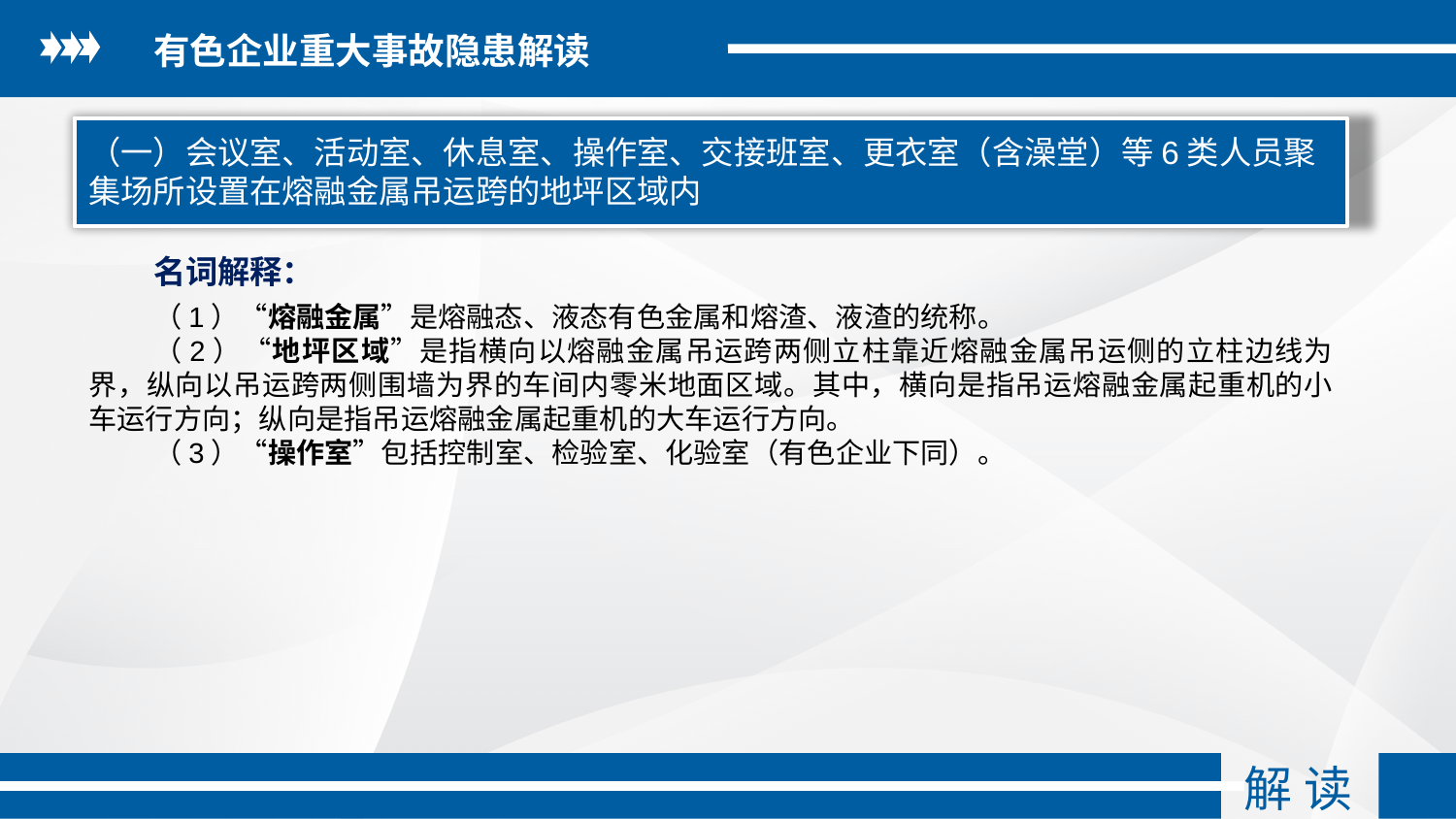

有色企业重大事故隐患解读
（一）会议室、活动室、休息室、操作室、交接班室、更衣室（含澡堂）等6类人员聚集场所设置在熔融金属吊运跨的地坪区域内
名词解释：
（1）“熔融金属”是熔融态、液态有色金属和熔渣、液渣的统称。
（2）“地坪区域”是指横向以熔融金属吊运跨两侧立柱靠近熔融金属吊运侧的立柱边线为界，纵向以吊运跨两侧围墙为界的车间内零米地面区域。其中，横向是指吊运熔融金属起重机的小车运行方向；纵向是指吊运熔融金属起重机的大车运行方向。
（3）“操作室”包括控制室、检验室、化验室（有色企业下同）。